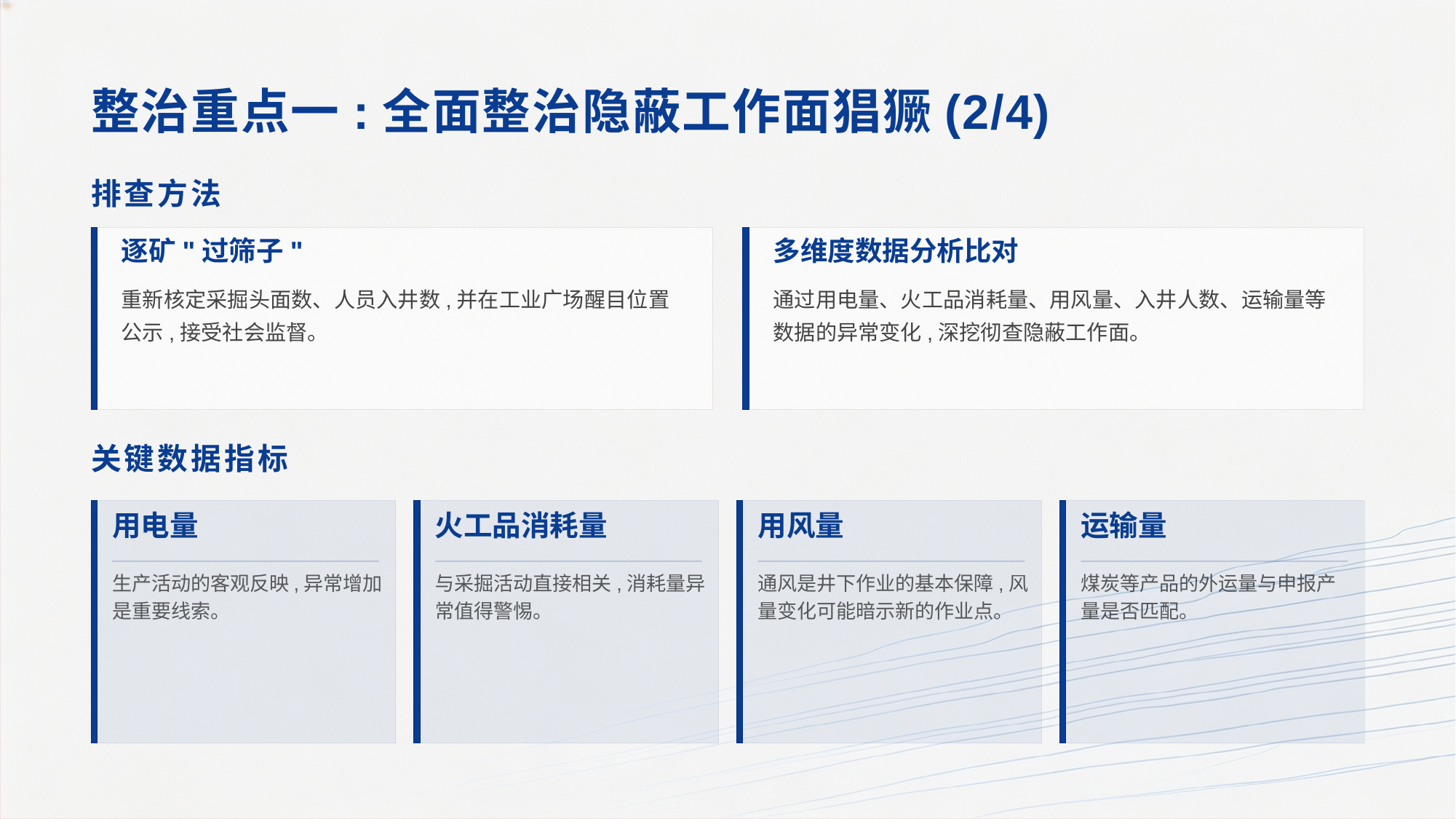

整治重点一:全面整治隐蔽工作面猖獗(2/4)
排查方法

逐矿"过筛子"
多维度数据分析比对
重新核定采掘头面数、人员入井数,并在工业广场醒目位置公示,接受社会监督。
通过用电量、火工品消耗量、用风量、入井人数、运输量等数据的异常变化,深挖彻查隐蔽工作面。
关键数据指标

用电量
火工品消耗量
用风量
运输量
生产活动的客观反映,异常增加是重要线索。
与采掘活动直接相关,消耗量异常值得警惕。
通风是井下作业的基本保障,风量变化可能暗示新的作业点。
煤炭等产品的外运量与申报产量是否匹配。